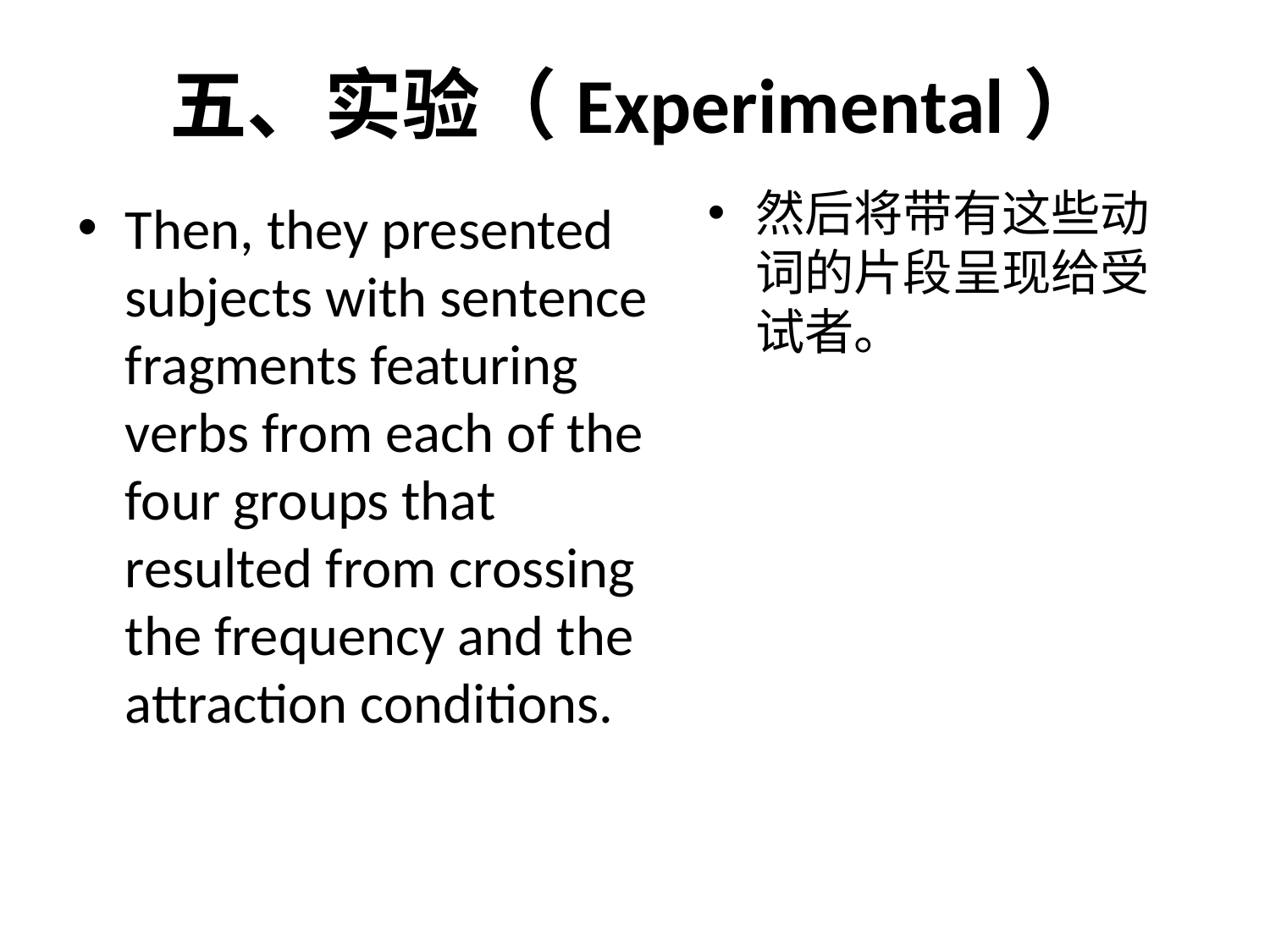

# 五、实验（Experimental）
然后将带有这些动词的片段呈现给受试者。
Then, they presented subjects with sentence fragments featuring verbs from each of the four groups that resulted from crossing the frequency and the attraction conditions.